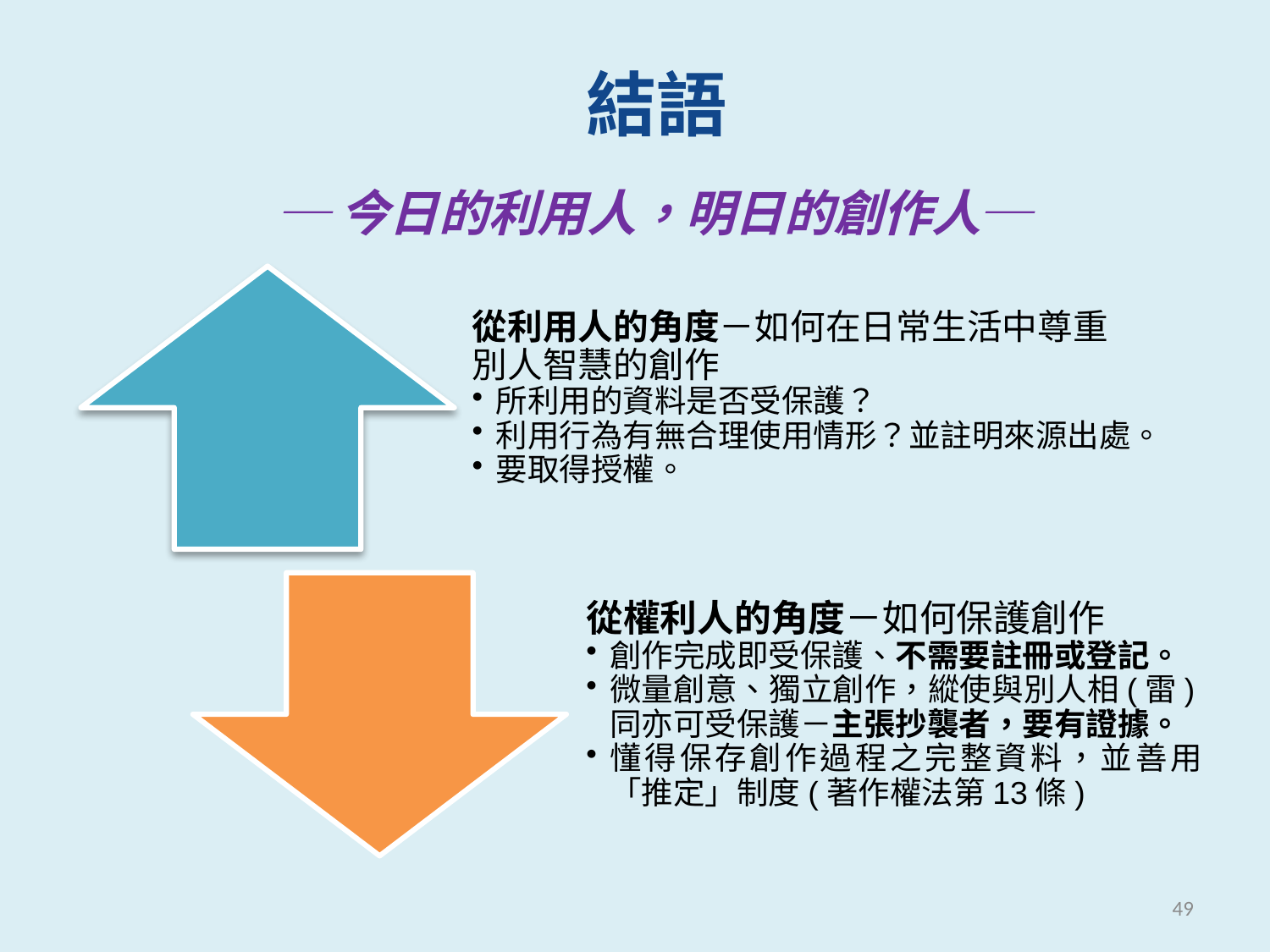

# 結語
─今日的利用人，明日的創作人─
從利用人的角度－如何在日常生活中尊重別人智慧的創作
所利用的資料是否受保護？
利用行為有無合理使用情形？並註明來源出處。
要取得授權。
從權利人的角度－如何保護創作
創作完成即受保護、不需要註冊或登記。
微量創意、獨立創作，縱使與別人相(雷)同亦可受保護－主張抄襲者，要有證據。
懂得保存創作過程之完整資料，並善用「推定」制度(著作權法第13條)
49